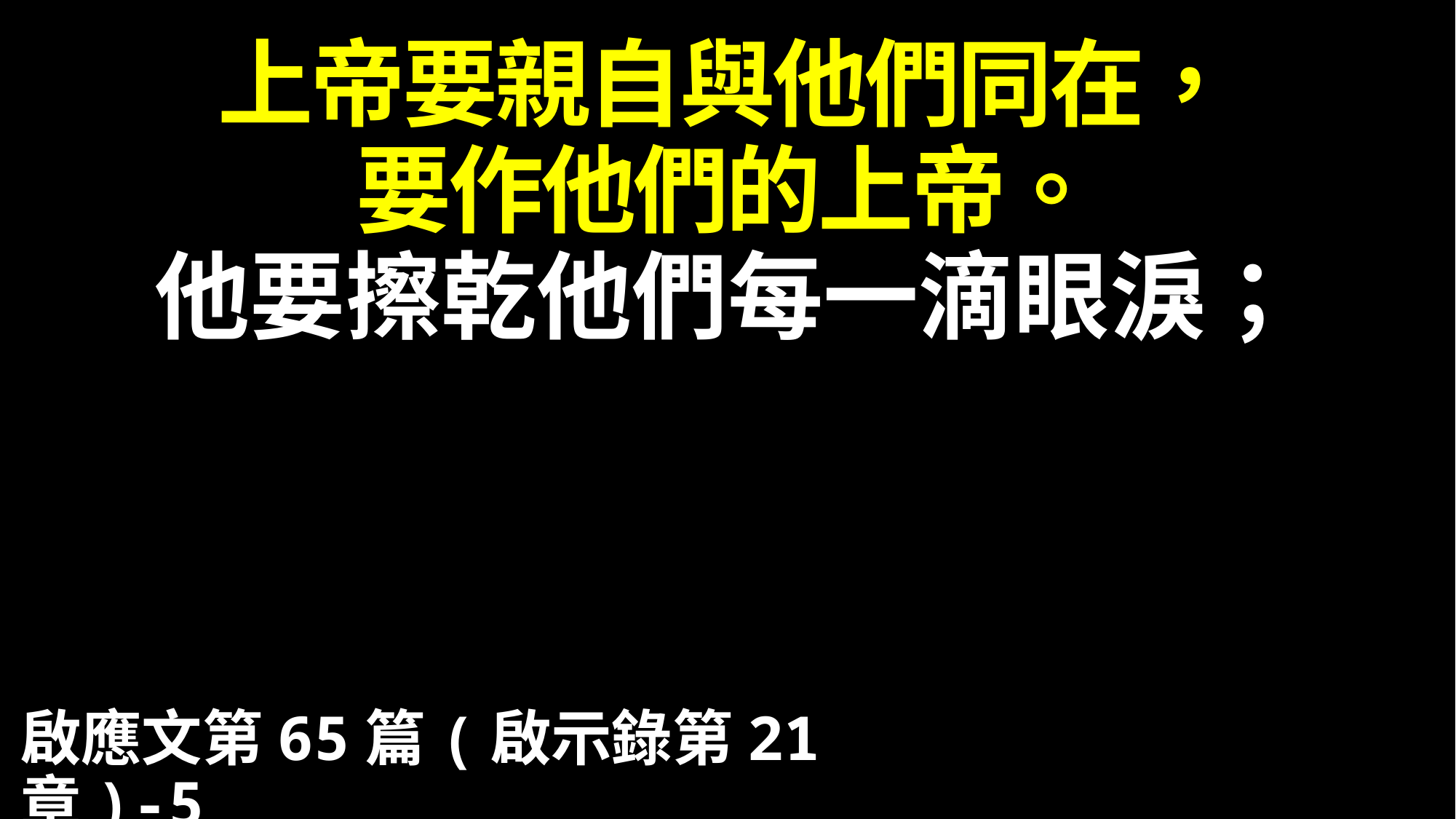

上帝要親自與他們同在，
要作他們的上帝。
他要擦乾他們每一滴眼淚；
啟應文第65篇(啟示錄第21章)-5